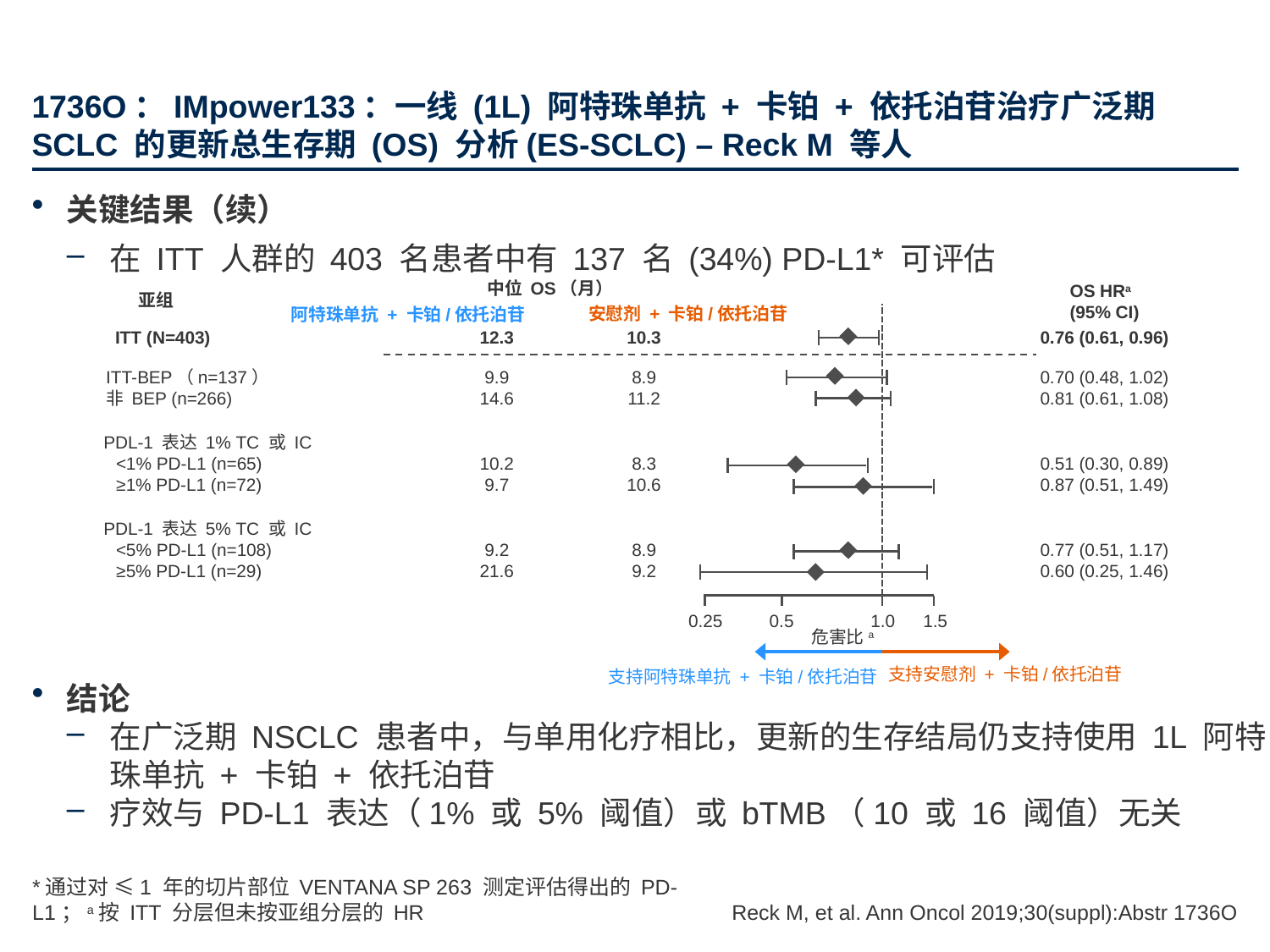

# 1736O：IMpower133：一线 (1L) 阿特珠单抗 + 卡铂 + 依托泊苷治疗广泛期 SCLC 的更新总生存期 (OS) 分析(ES-SCLC) – Reck M 等人
关键结果（续）
在 ITT 人群的 403 名患者中有 137 名 (34%) PD-L1* 可评估
结论
在广泛期 NSCLC 患者中，与单用化疗相比，更新的生存结局仍支持使用 1L 阿特珠单抗 + 卡铂 + 依托泊苷
疗效与 PD-L1 表达（1% 或 5% 阈值）或 bTMB（10 或 16 阈值）无关
中位 OS（月）
OS HRa
(95% CI)
亚组
安慰剂 + 卡铂/依托泊苷
阿特珠单抗 + 卡铂/依托泊苷
0.25
0.5
1.0
1.5

危害比a
支持安慰剂 + 卡铂/依托泊苷
支持阿特珠单抗 + 卡铂/依托泊苷
ITT (N=403)
12.3
10.3
0.76 (0.61, 0.96)
ITT-BEP（n=137）
非 BEP (n=266)
PDL-1 表达 1% TC 或 IC
<1% PD-L1 (n=65)
≥1% PD-L1 (n=72)
PDL-1 表达 5% TC 或 IC
<5% PD-L1 (n=108)
≥5% PD-L1 (n=29)
9.9
14.6

10.2
9.7

9.2
21.6
8.9
11.2

8.3
10.6

8.9
9.2
0.70 (0.48, 1.02)
0.81 (0.61, 1.08)

0.51 (0.30, 0.89)
0.87 (0.51, 1.49)

0.77 (0.51, 1.17)
0.60 (0.25, 1.46)
*通过对 ≤1 年的切片部位 VENTANA SP 263 测定评估得出的 PD-L1；a按 ITT 分层但未按亚组分层的 HR
Reck M, et al. Ann Oncol 2019;30(suppl):Abstr 1736O